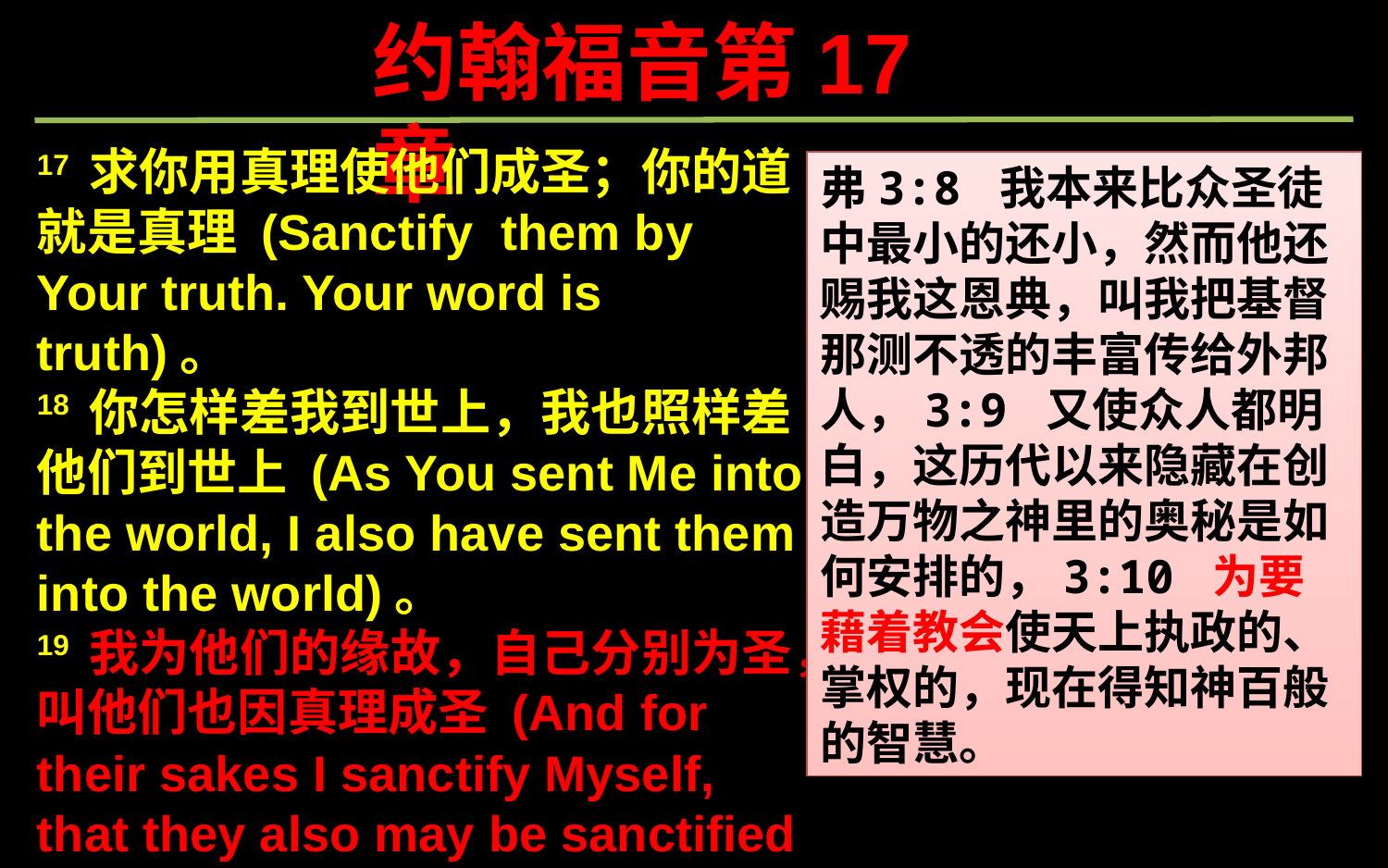

约翰福音第17章
17 求你用真理使他们成圣；你的道就是真理 (Sanctify  them by Your truth. Your word is truth)。
18 你怎样差我到世上，我也照样差他们到世上 (As You sent Me into the world, I also have sent them into the world)。
19 我为他们的缘故，自己分别为圣，叫他们也因真理成圣 (And for their sakes I sanctify Myself, that they also may be sanctified by the truth)。
弗3:8 我本来比众圣徒中最小的还小，然而他还赐我这恩典，叫我把基督那测不透的丰富传给外邦人，3:9 又使众人都明白，这历代以来隐藏在创造万物之神里的奥秘是如何安排的，3:10 为要藉着教会使天上执政的、掌权的，现在得知神百般的智慧。